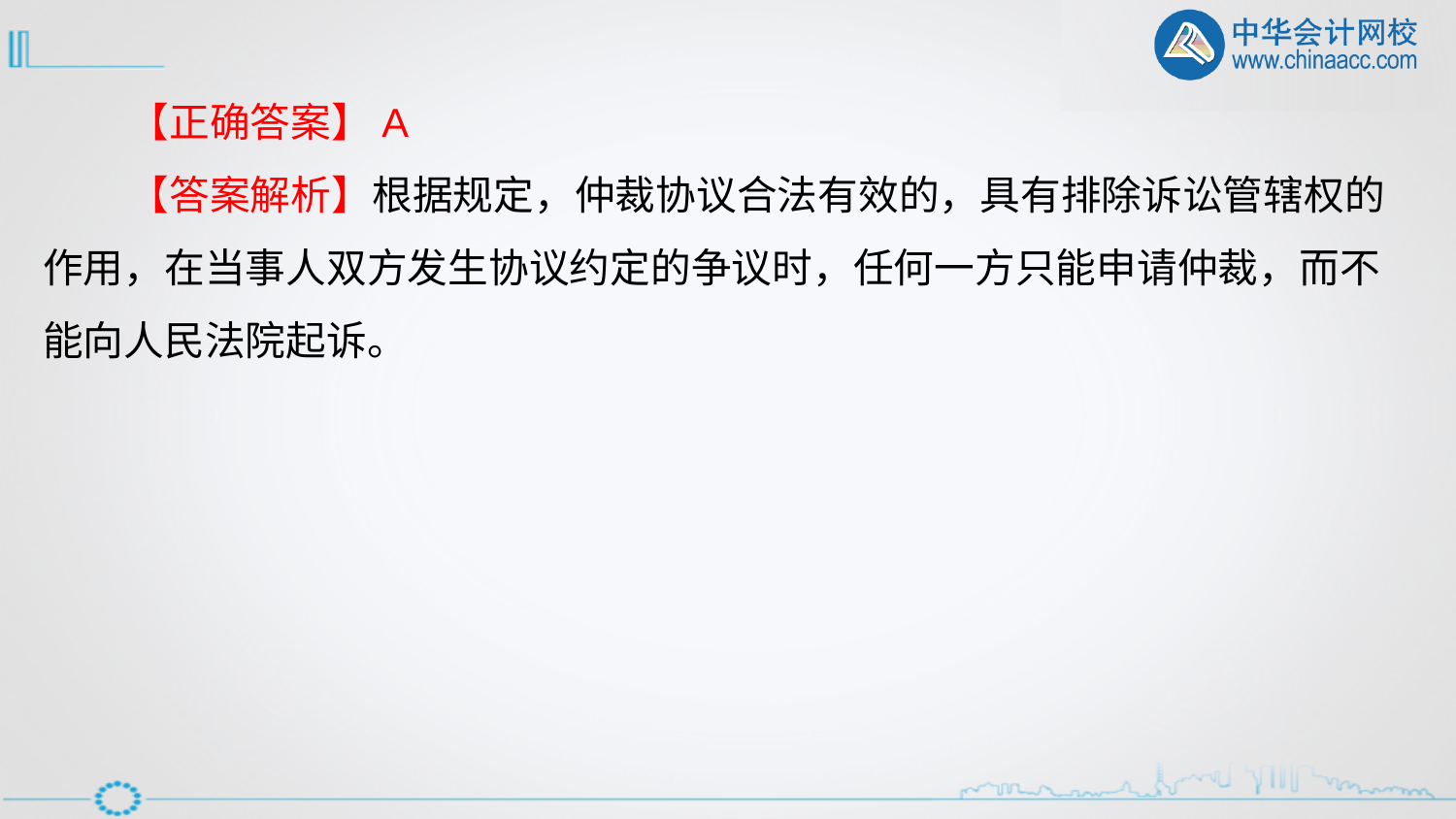

【正确答案】A
【答案解析】根据规定，仲裁协议合法有效的，具有排除诉讼管辖权的作用，在当事人双方发生协议约定的争议时，任何一方只能申请仲裁，而不能向人民法院起诉。